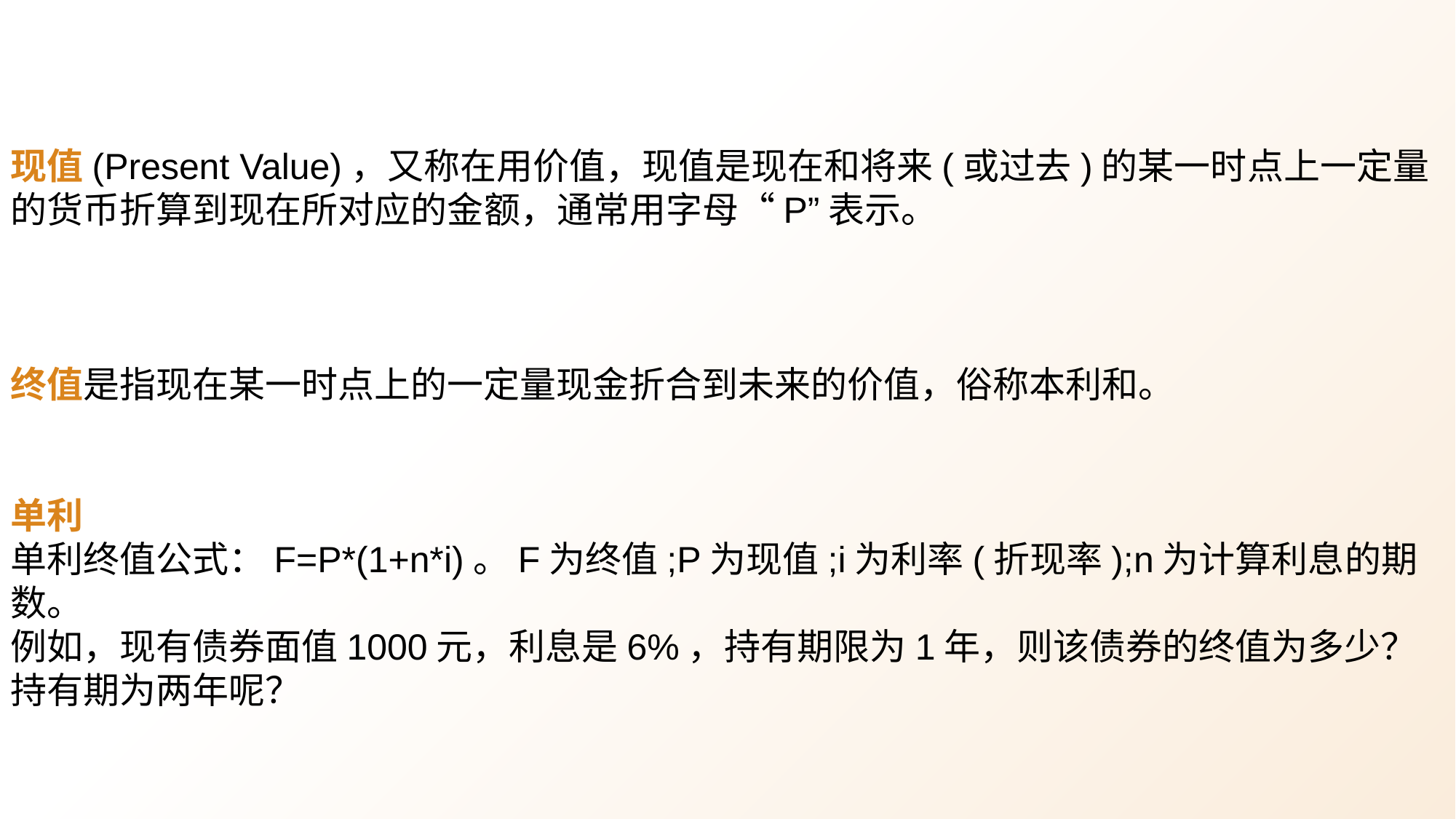

现值(Present Value)，又称在用价值，现值是现在和将来(或过去)的某一时点上一定量的货币折算到现在所对应的金额，通常用字母“P”表示。

终值是指现在某一时点上的一定量现金折合到未来的价值，俗称本利和。

单利
单利终值公式：F=P*(1+n*i)。F为终值;P为现值;i为利率(折现率);n为计算利息的期数。
例如，现有债券面值1000元，利息是6%，持有期限为1年，则该债券的终值为多少？持有期为两年呢？